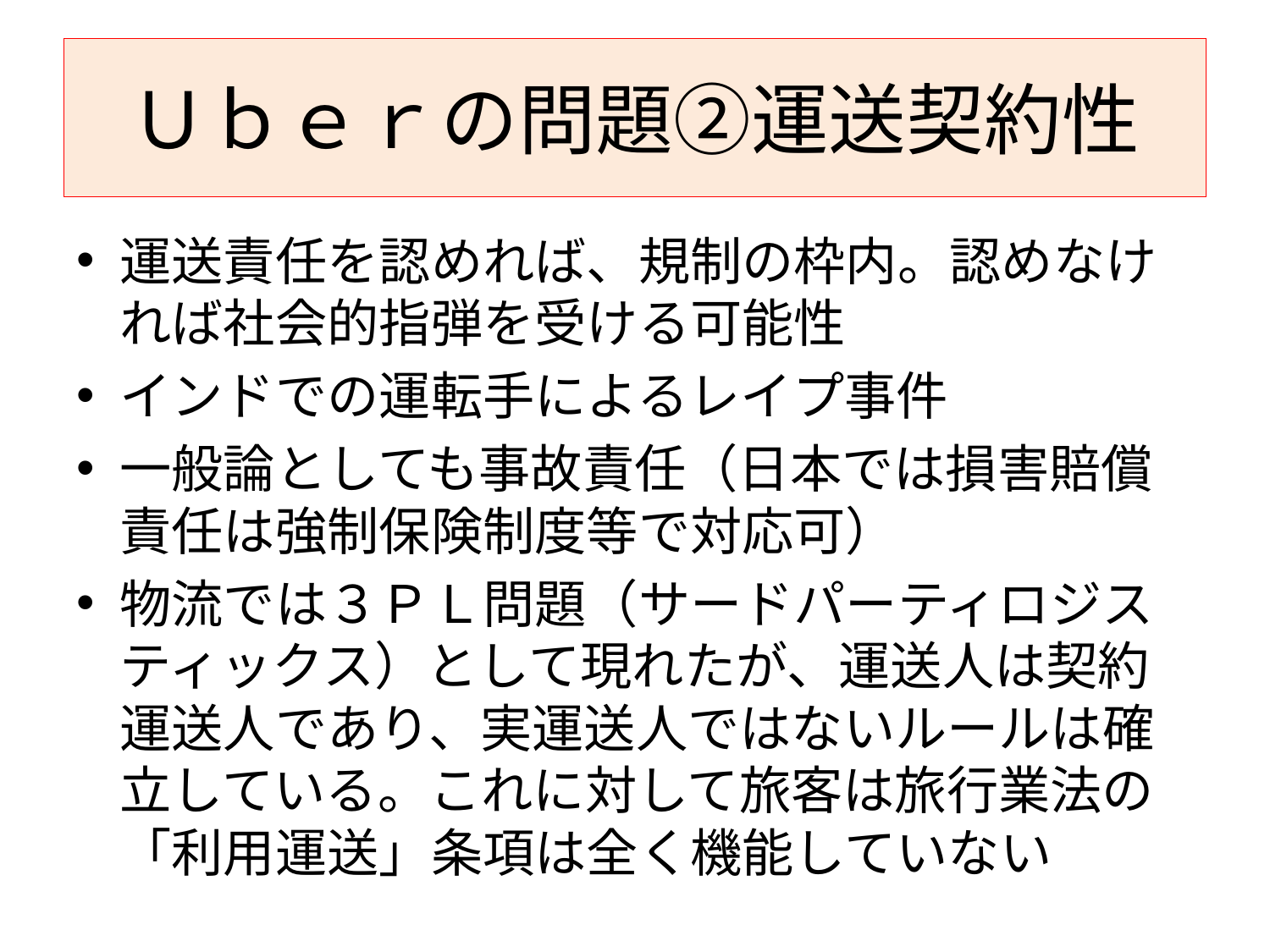

# Ｕｂｅｒの問題②運送契約性
運送責任を認めれば、規制の枠内。認めなければ社会的指弾を受ける可能性
インドでの運転手によるレイプ事件
一般論としても事故責任（日本では損害賠償責任は強制保険制度等で対応可）
物流では３ＰＬ問題（サードパーティロジスティックス）として現れたが、運送人は契約運送人であり、実運送人ではないルールは確立している。これに対して旅客は旅行業法の「利用運送」条項は全く機能していない